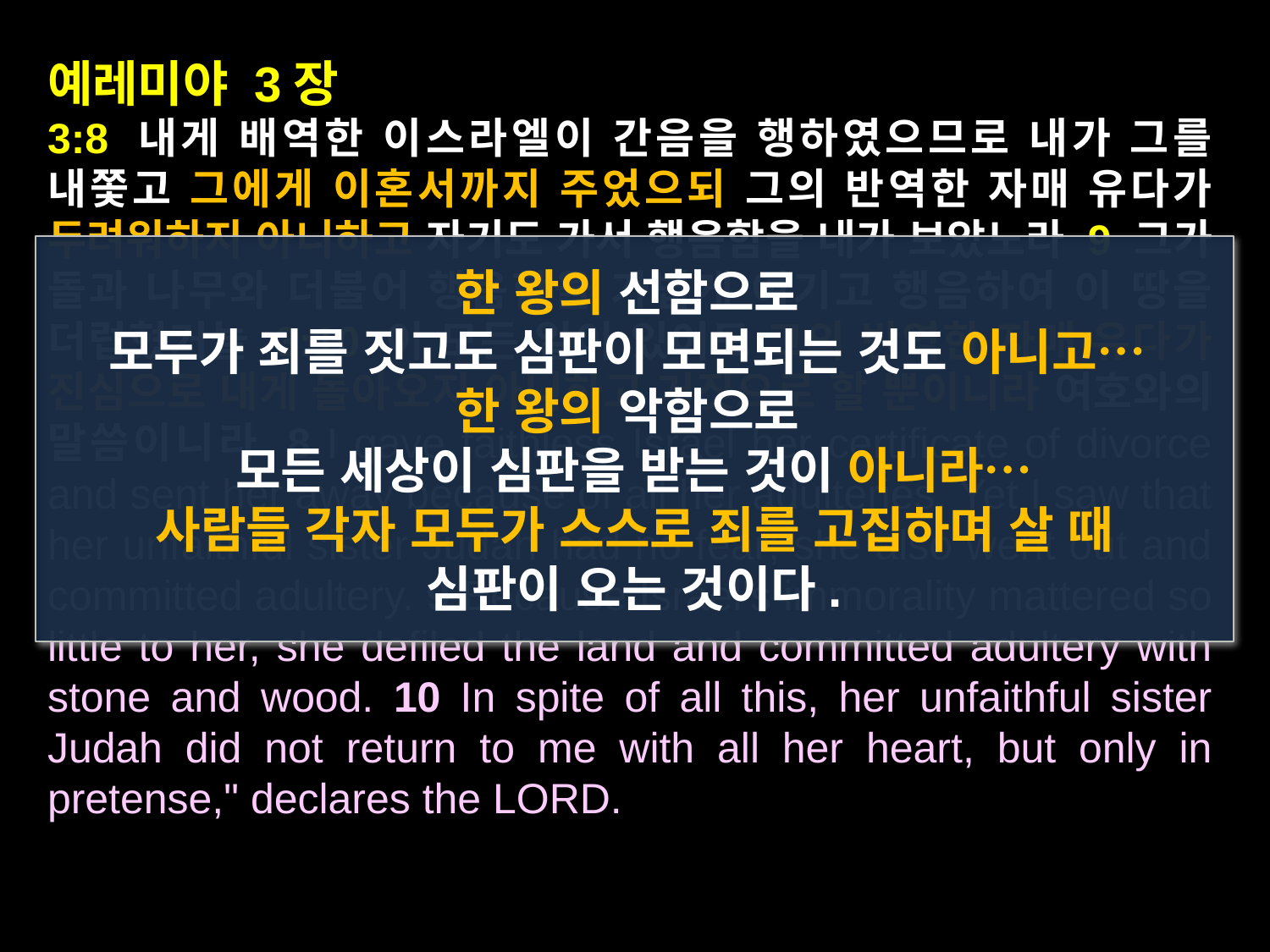

예레미야 3장
3:8 내게 배역한 이스라엘이 간음을 행하였으므로 내가 그를 내쫓고 그에게 이혼서까지 주었으되 그의 반역한 자매 유다가 두려워하지 아니하고 자기도 가서 행음함을 내가 보았노라 9 그가 돌과 나무와 더불어 행음함을 가볍게 여기고 행음하여 이 땅을 더럽혔거늘 3:10 이 모든 일이 있어도 그의 반역한 자매 유다가 진심으로 내게 돌아오지 아니하고 거짓으로 할 뿐이니라 여호와의 말씀이니라 8 I gave faithless Israel her certificate of divorce and sent her away because of all her adulteries. Yet I saw that her unfaithful sister Judah had no fear; she also went out and committed adultery. 9 Because Israel's immorality mattered so little to her, she defiled the land and committed adultery with stone and wood. 10 In spite of all this, her unfaithful sister Judah did not return to me with all her heart, but only in pretense," declares the LORD.
한 왕의 선함으로
모두가 죄를 짓고도 심판이 모면되는 것도 아니고…
한 왕의 악함으로
모든 세상이 심판을 받는 것이 아니라…
사람들 각자 모두가 스스로 죄를 고집하며 살 때
심판이 오는 것이다.